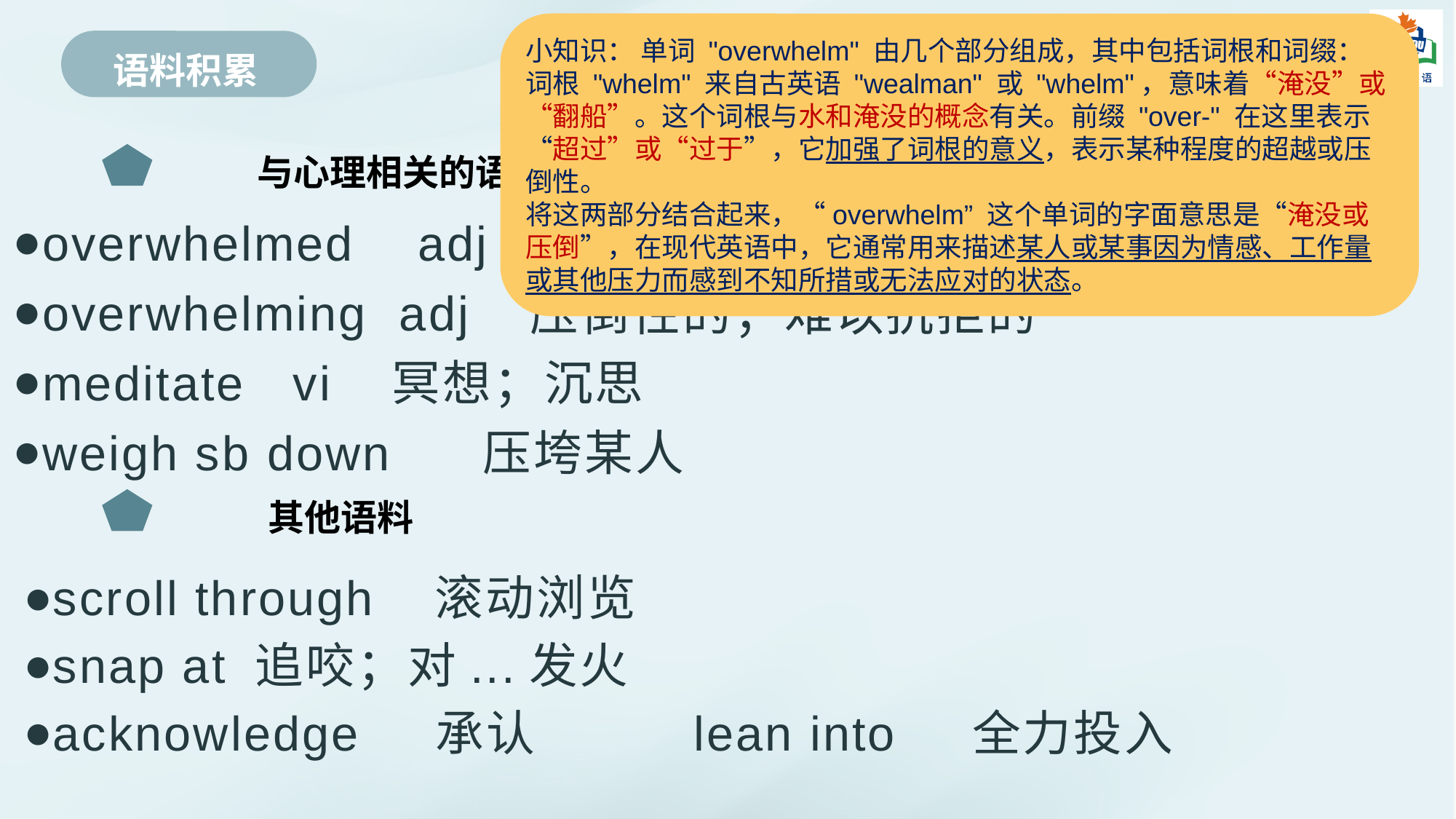

小知识： 单词 "overwhelm" 由几个部分组成，其中包括词根和词缀：
词根 "whelm" 来自古英语 "wealman" 或 "whelm"，意味着“淹没”或“翻船”。这个词根与水和淹没的概念有关。前缀 "over-" 在这里表示“超过”或“过于”，它加强了词根的意义，表示某种程度的超越或压倒性。
将这两部分结合起来，“overwhelm” 这个单词的字面意思是“淹没或压倒”，在现代英语中，它通常用来描述某人或某事因为情感、工作量或其他压力而感到不知所措或无法应对的状态。

语料积累
#

与心理相关的语料
overwhelmed    adj   不知所措的
overwhelming  adj   压倒性的；难以抗拒的
meditate   vi   冥想；沉思
weigh sb down     压垮某人

其他语料
scroll through   滚动浏览
snap at 追咬；对...发火
acknowledge    承认           lean into    全力投入